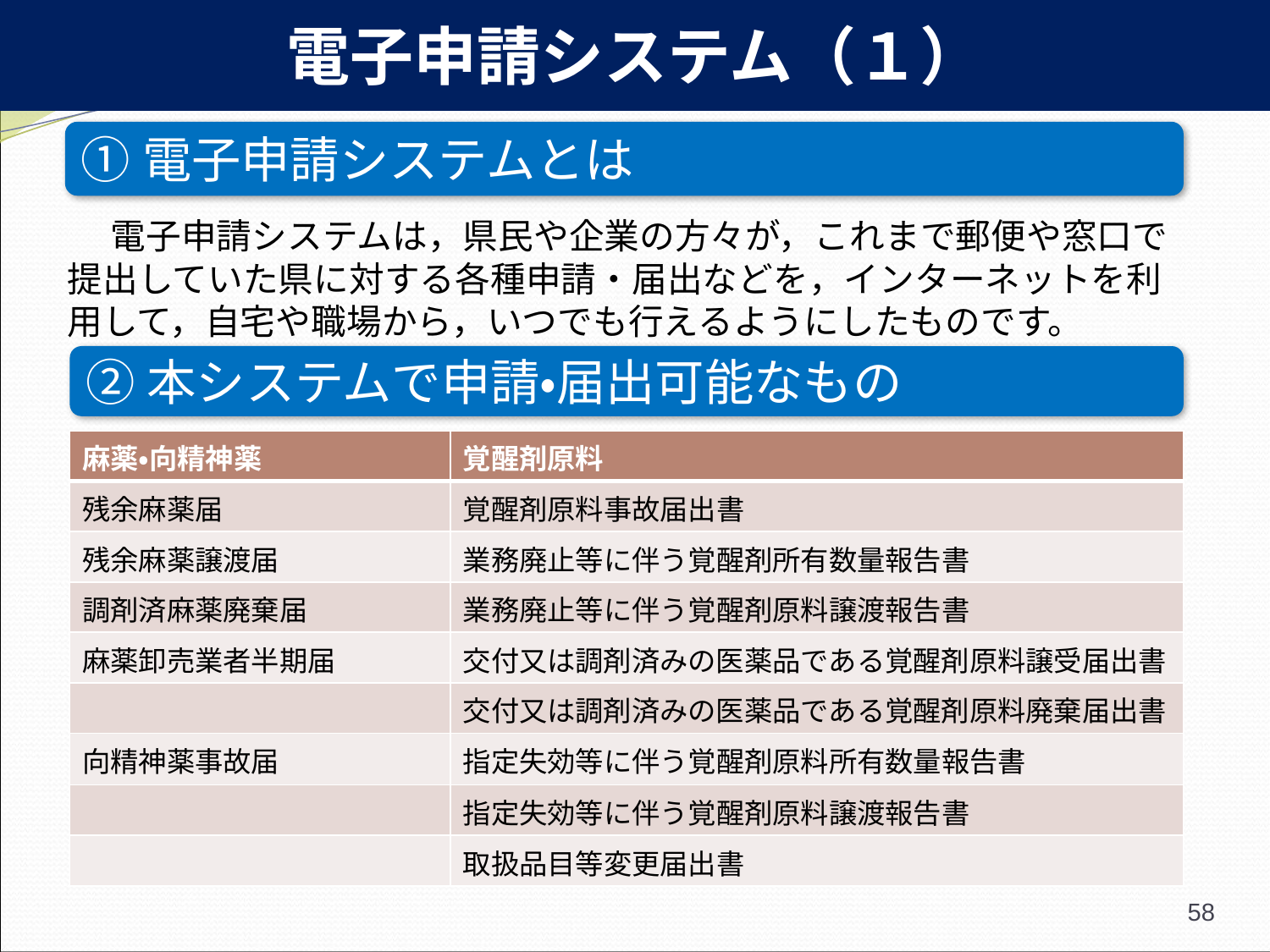

電子申請システム（１）
①電子申請システムとは
　 電子申請システムは，県民や企業の方々が，これまで郵便や窓口で提出していた県に対する各種申請・届出などを，インターネットを利用して，自宅や職場から，いつでも行えるようにしたものです。
②本システムで申請・届出可能なもの
| 麻薬・向精神薬 | 覚醒剤原料 |
| --- | --- |
| 残余麻薬届 | 覚醒剤原料事故届出書 |
| 残余麻薬譲渡届 | 業務廃止等に伴う覚醒剤所有数量報告書 |
| 調剤済麻薬廃棄届 | 業務廃止等に伴う覚醒剤原料譲渡報告書 |
| 麻薬卸売業者半期届 | 交付又は調剤済みの医薬品である覚醒剤原料譲受届出書 |
|  | 交付又は調剤済みの医薬品である覚醒剤原料廃棄届出書 |
| 向精神薬事故届 | 指定失効等に伴う覚醒剤原料所有数量報告書 |
|  | 指定失効等に伴う覚醒剤原料譲渡報告書 |
|  | 取扱品目等変更届出書 |
58